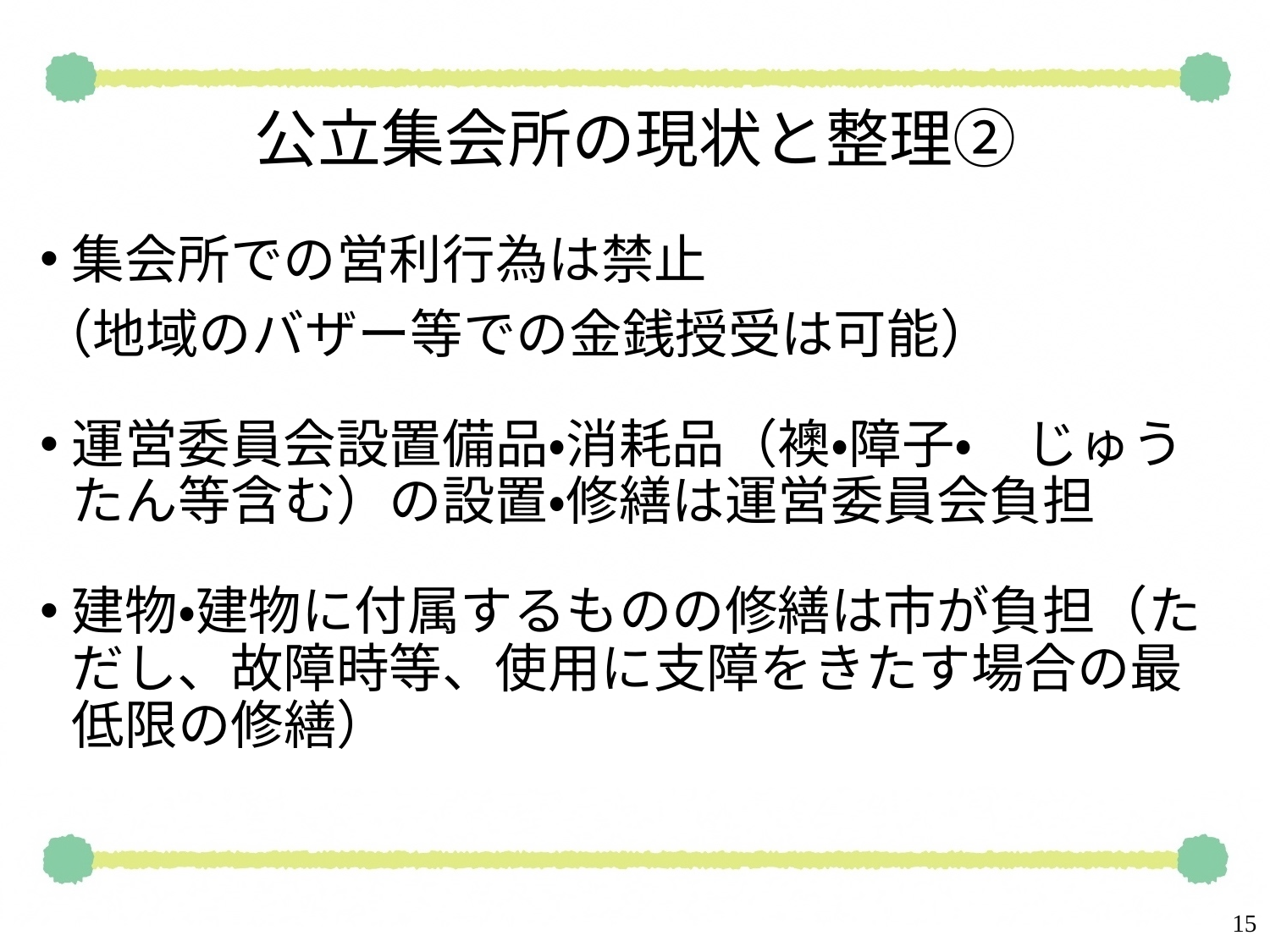

# 公立集会所の現状と整理②
集会所での営利行為は禁止
（地域のバザー等での金銭授受は可能）
運営委員会設置備品・消耗品（襖・障子・　じゅうたん等含む）の設置・修繕は運営委員会負担
建物・建物に付属するものの修繕は市が負担（ただし、故障時等、使用に支障をきたす場合の最低限の修繕）
15